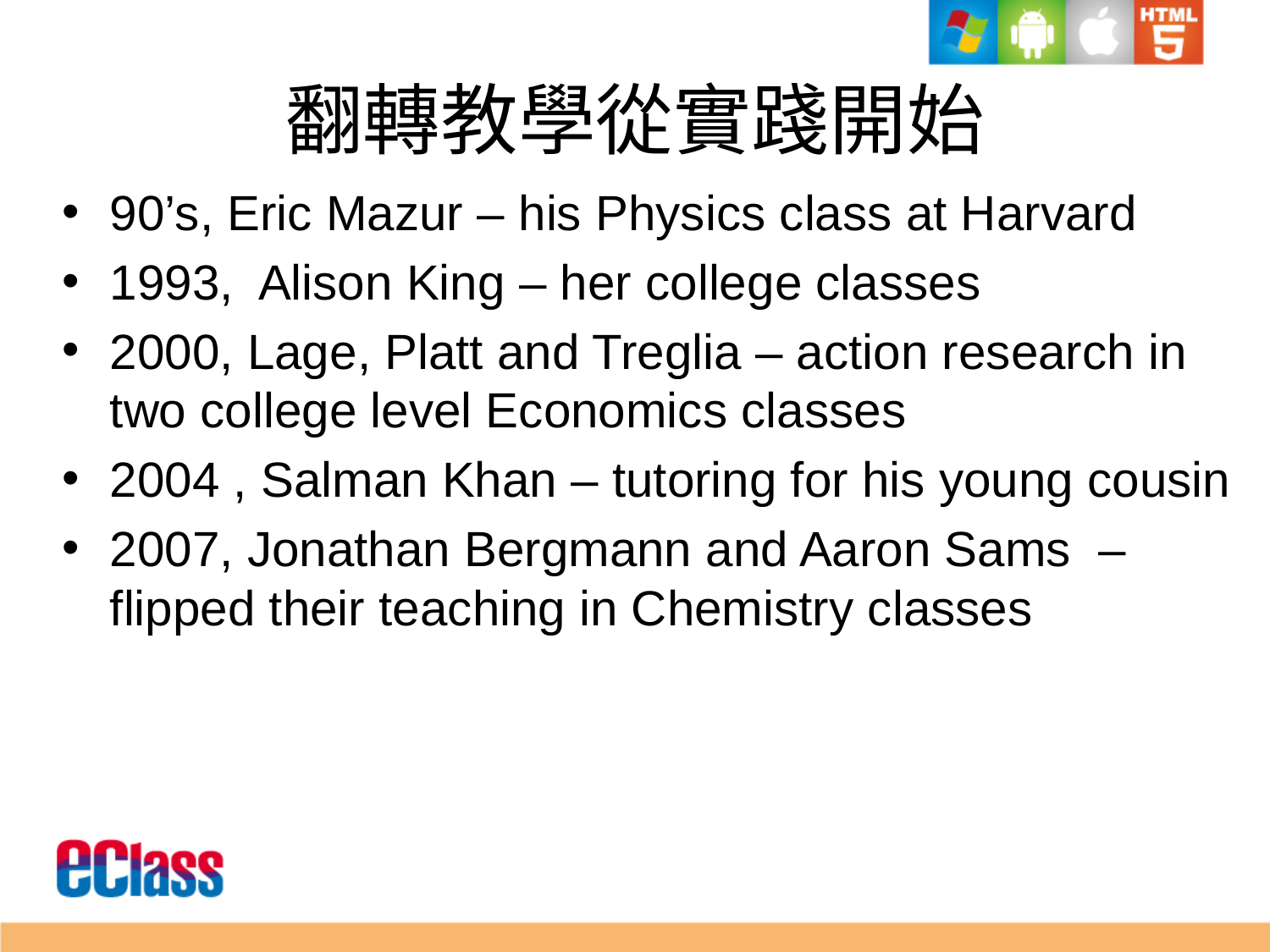

# 翻轉教學從實踐開始
90’s, Eric Mazur – his Physics class at Harvard
1993,  Alison King – her college classes
2000, Lage, Platt and Treglia – action research in two college level Economics classes
2004 , Salman Khan – tutoring for his young cousin
2007, Jonathan Bergmann and Aaron Sams  – flipped their teaching in Chemistry classes